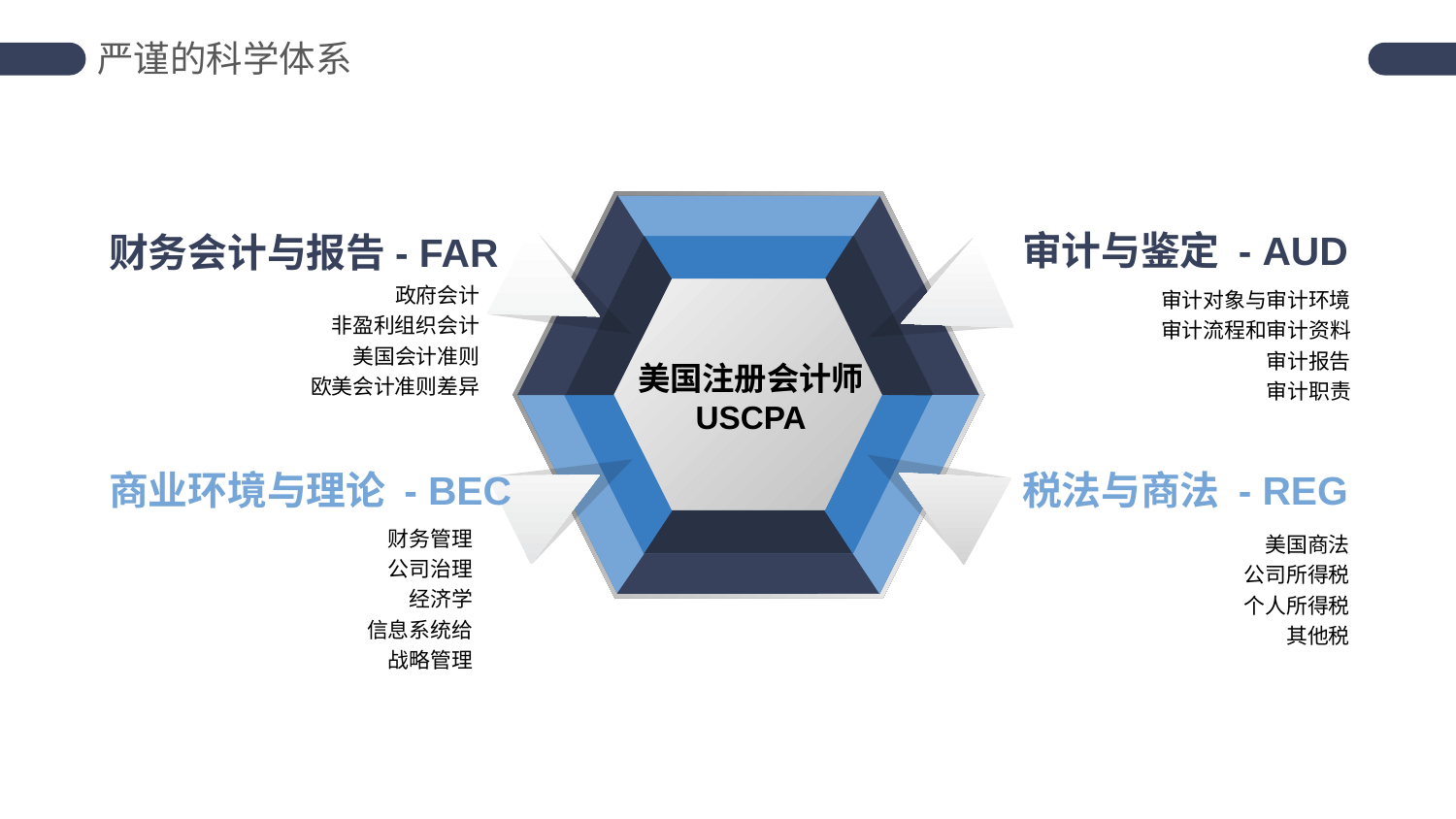

严谨的科学体系

美国注册会计师
USCPA

审计与鉴定 - AUD
财务会计与报告- FAR
税法与商法 - REG
商业环境与理论 - BEC
政府会计
非盈利组织会计
美国会计准则
欧美会计准则差异
审计对象与审计环境
审计流程和审计资料
审计报告
审计职责
财务管理
公司治理
经济学
信息系统给
战略管理
美国商法
公司所得税
个人所得税
其他税